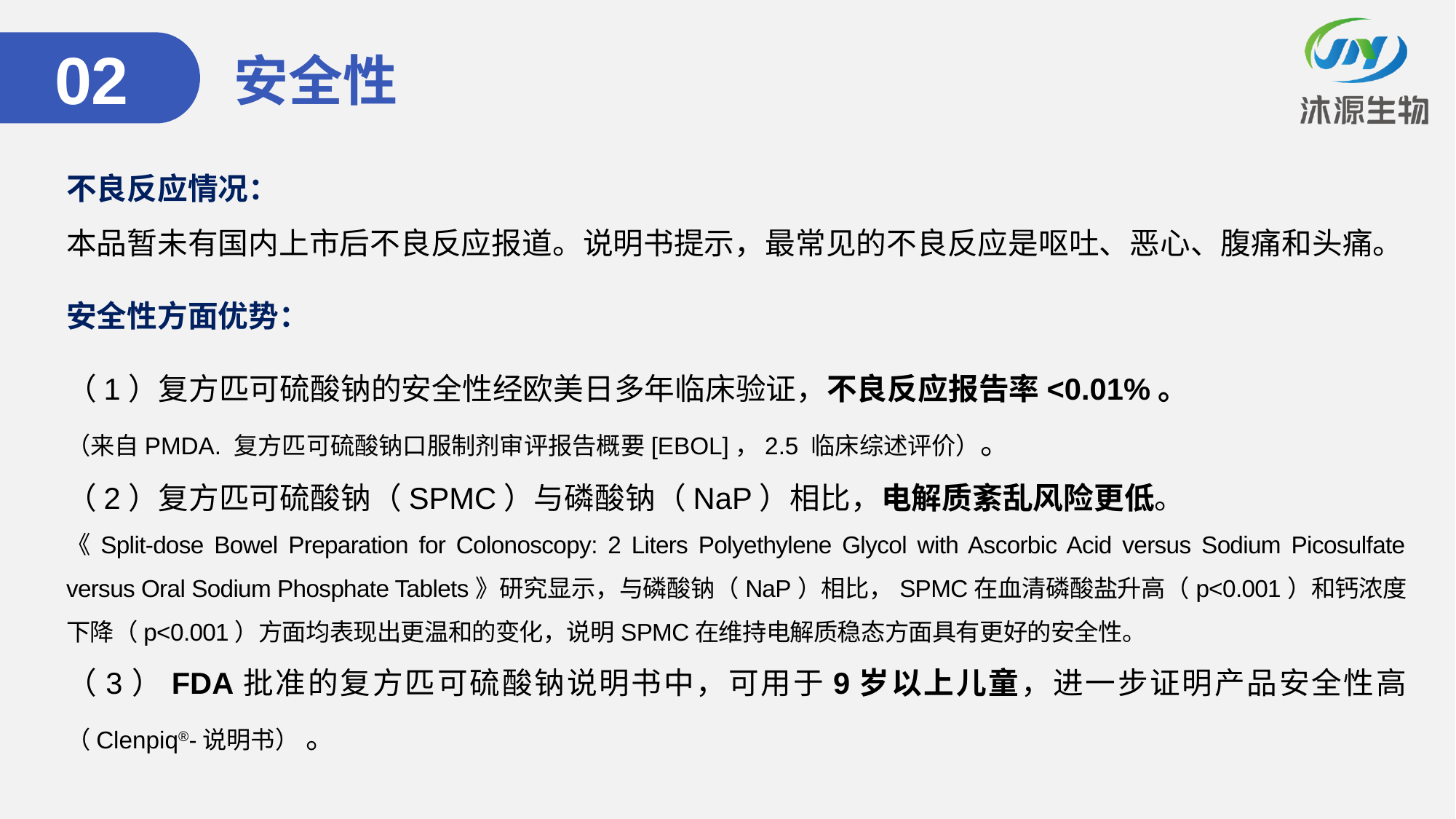

02
安全性
不良反应情况：
本品暂未有国内上市后不良反应报道。说明书提示，最常见的不良反应是呕吐、恶心、腹痛和头痛。
安全性方面优势：
（1）复方匹可硫酸钠的安全性经欧美日多年临床验证，不良反应报告率<0.01%。
（来自PMDA. 复方匹可硫酸钠口服制剂审评报告概要[EBOL]，2.5 临床综述评价）。
（2）复方匹可硫酸钠（SPMC）与磷酸钠（NaP）相比，电解质紊乱风险更低。
《Split-dose Bowel Preparation for Colonoscopy: 2 Liters Polyethylene Glycol with Ascorbic Acid versus Sodium Picosulfate versus Oral Sodium Phosphate Tablets》研究显示，与磷酸钠（NaP）相比，SPMC在血清磷酸盐升高（p<0.001）和钙浓度下降（p<0.001）方面均表现出更温和的变化，说明SPMC在维持电解质稳态方面具有更好的安全性。
（3）FDA批准的复方匹可硫酸钠说明书中，可用于9岁以上儿童，进一步证明产品安全性高（Clenpiq®-说明书） 。